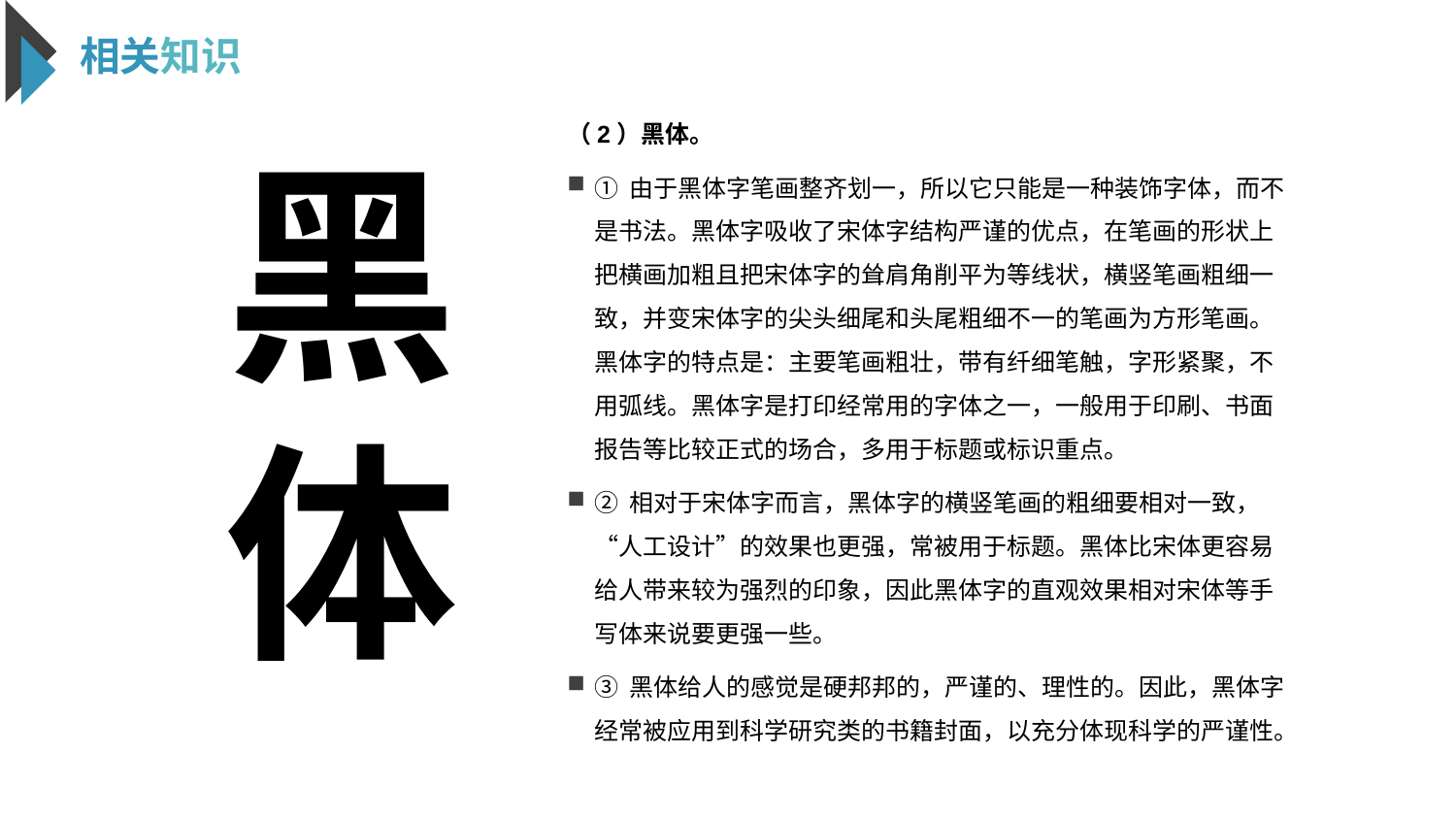

相关知识

（2）黑体。
① 由于黑体字笔画整齐划一，所以它只能是一种装饰字体，而不是书法。黑体字吸收了宋体字结构严谨的优点，在笔画的形状上把横画加粗且把宋体字的耸肩角削平为等线状，横竖笔画粗细一致，并变宋体字的尖头细尾和头尾粗细不一的笔画为方形笔画。黑体字的特点是：主要笔画粗壮，带有纤细笔触，字形紧聚，不用弧线。黑体字是打印经常用的字体之一，一般用于印刷、书面报告等比较正式的场合，多用于标题或标识重点。
② 相对于宋体字而言，黑体字的横竖笔画的粗细要相对一致，“人工设计”的效果也更强，常被用于标题。黑体比宋体更容易给人带来较为强烈的印象，因此黑体字的直观效果相对宋体等手写体来说要更强一些。
③ 黑体给人的感觉是硬邦邦的，严谨的、理性的。因此，黑体字经常被应用到科学研究类的书籍封面，以充分体现科学的严谨性。
黑体